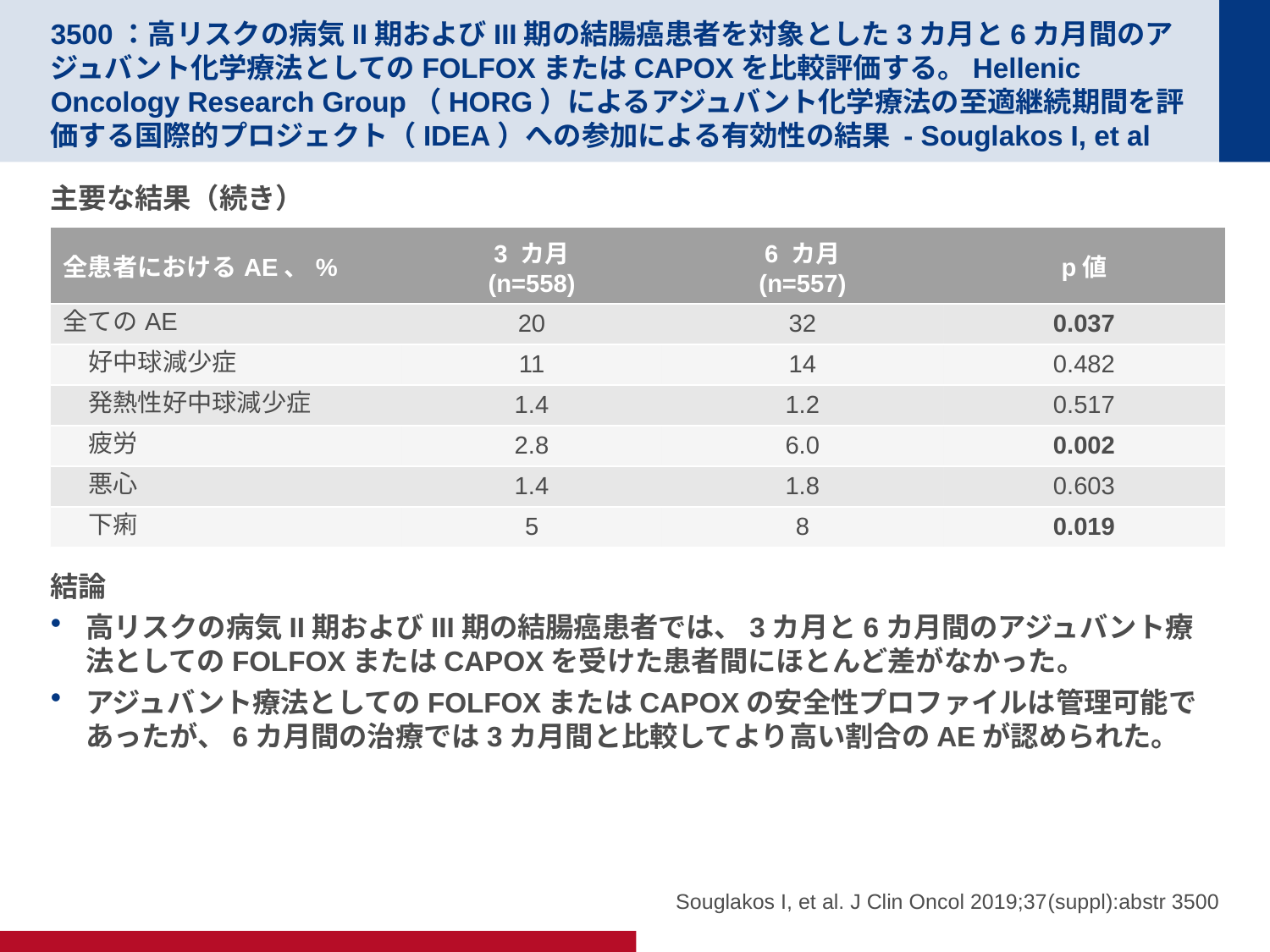

# 3500：高リスクの病気II期およびIII期の結腸癌患者を対象とした3カ月と6カ月間のアジュバント化学療法としてのFOLFOXまたはCAPOXを比較評価する。Hellenic Oncology Research Group（HORG）によるアジュバント化学療法の至適継続期間を評価する国際的プロジェクト（IDEA）への参加による有効性の結果 - Souglakos I, et al
主要な結果（続き）

結論
高リスクの病気II期およびIII期の結腸癌患者では、3カ月と6カ月間のアジュバント療法としてのFOLFOXまたはCAPOXを受けた患者間にほとんど差がなかった。
アジュバント療法としてのFOLFOXまたはCAPOXの安全性プロファイルは管理可能であったが、6カ月間の治療では3カ月間と比較してより高い割合のAEが認められた。
| 全患者におけるAE、% | 3 カ月 (n=558) | 6 カ月 (n=557) | p値 |
| --- | --- | --- | --- |
| 全てのAE | 20 | 32 | 0.037 |
| 好中球減少症 | 11 | 14 | 0.482 |
| 発熱性好中球減少症 | 1.4 | 1.2 | 0.517 |
| 疲労 | 2.8 | 6.0 | 0.002 |
| 悪心 | 1.4 | 1.8 | 0.603 |
| 下痢 | 5 | 8 | 0.019 |
Souglakos I, et al. J Clin Oncol 2019;37(suppl):abstr 3500